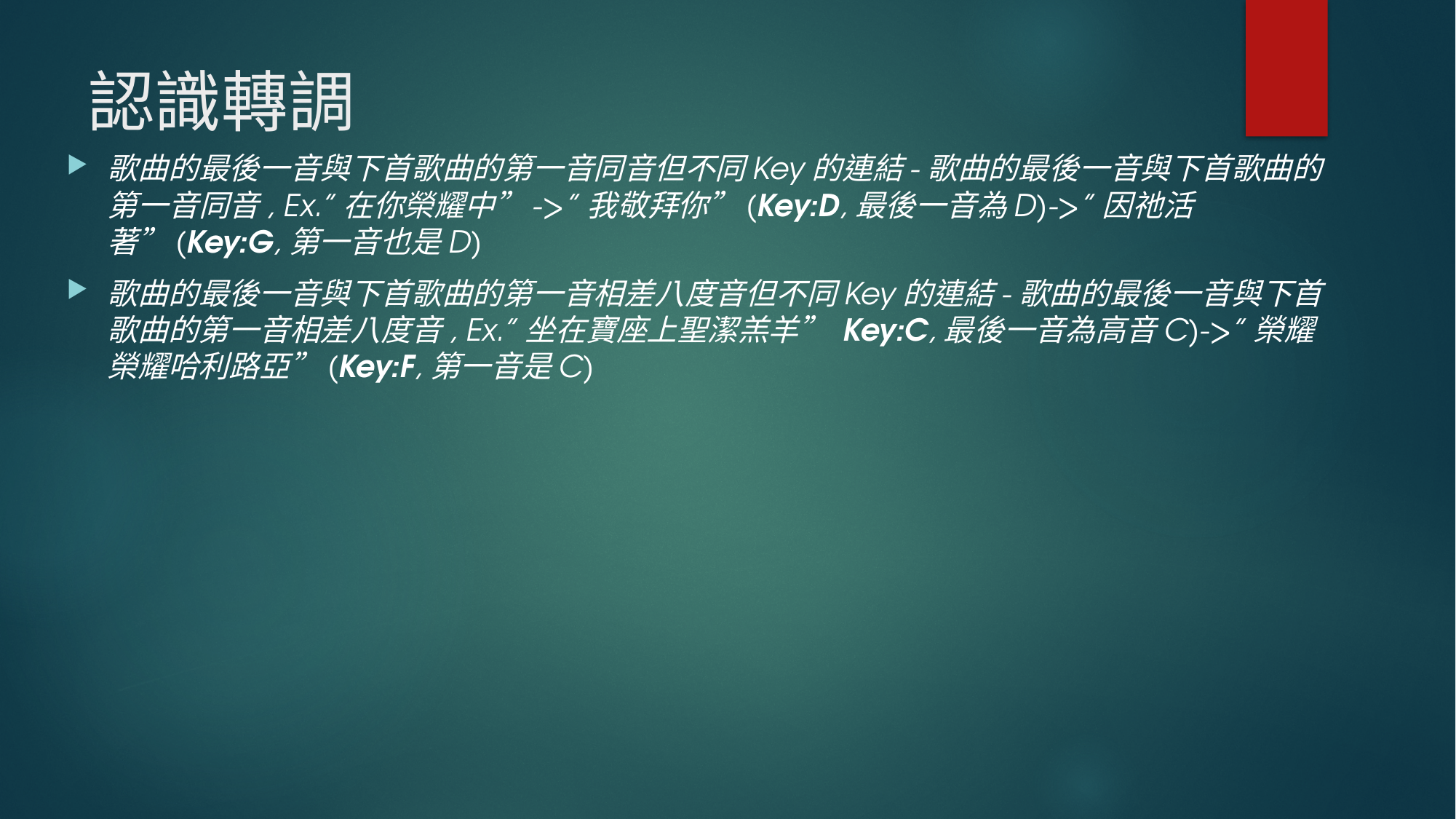

# 認識轉調
歌曲的最後一音與下首歌曲的第一音同音但不同Key的連結-歌曲的最後一音與下首歌曲的第一音同音, Ex.”在你榮耀中”->”我敬拜你”(Key:D,最後一音為D)->”因祂活著”(Key:G,第一音也是D)
歌曲的最後一音與下首歌曲的第一音相差八度音但不同Key的連結-歌曲的最後一音與下首歌曲的第一音相差八度音, Ex.”坐在寶座上聖潔羔羊” Key:C,最後一音為高音C)->”榮耀榮耀哈利路亞”(Key:F,第一音是C)